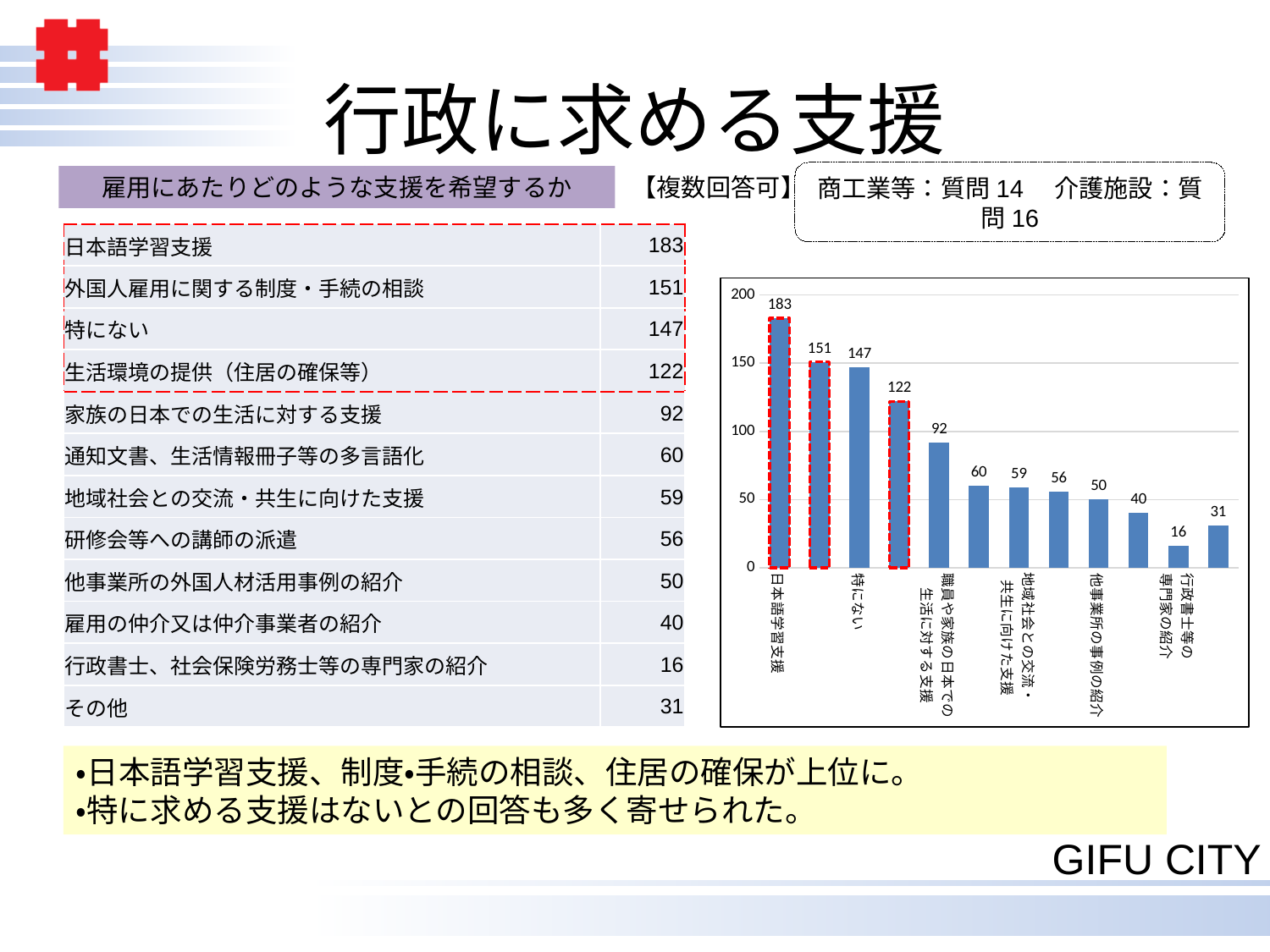

# 行政に求める支援
商工業等：質問14　介護施設：質問16
雇用にあたりどのような支援を希望するか
【複数回答可】
| 日本語学習支援 | 183 |
| --- | --- |
| 外国人雇用に関する制度・手続の相談 | 151 |
| 特にない | 147 |
| 生活環境の提供（住居の確保等） | 122 |
| 家族の日本での生活に対する支援 | 92 |
| 通知文書、生活情報冊子等の多言語化 | 60 |
| 地域社会との交流・共生に向けた支援 | 59 |
| 研修会等への講師の派遣 | 56 |
| 他事業所の外国人材活用事例の紹介 | 50 |
| 雇用の仲介又は仲介事業者の紹介 | 40 |
| 行政書士、社会保険労務士等の専門家の紹介 | 16 |
| その他 | 31 |

### Chart

| Category |  |
|---|---|
| 日本語学習支援 | 183.0 |
| 制度・手続の相談 | 151.0 |
| 特にない | 147.0 |
| 生活環境の提供 | 122.0 |
| 職員や家族の日本での
生活に対する支援 | 92.0 |
| 通知文書等の多言語化 | 60.0 |
| 地域社会との交流・
共生に向けた支援 | 59.0 |
| 研修会等への講師の派遣 | 56.0 |
| 他事業所の事例の紹介 | 50.0 |
| 雇用の仲介又は
仲介事業者の紹介 | 40.0 |
| 行政書士等の
専門家の紹介 | 16.0 |
| その他 | 31.0 |
・日本語学習支援、制度・手続の相談、住居の確保が上位に。
・特に求める支援はないとの回答も多く寄せられた。
20